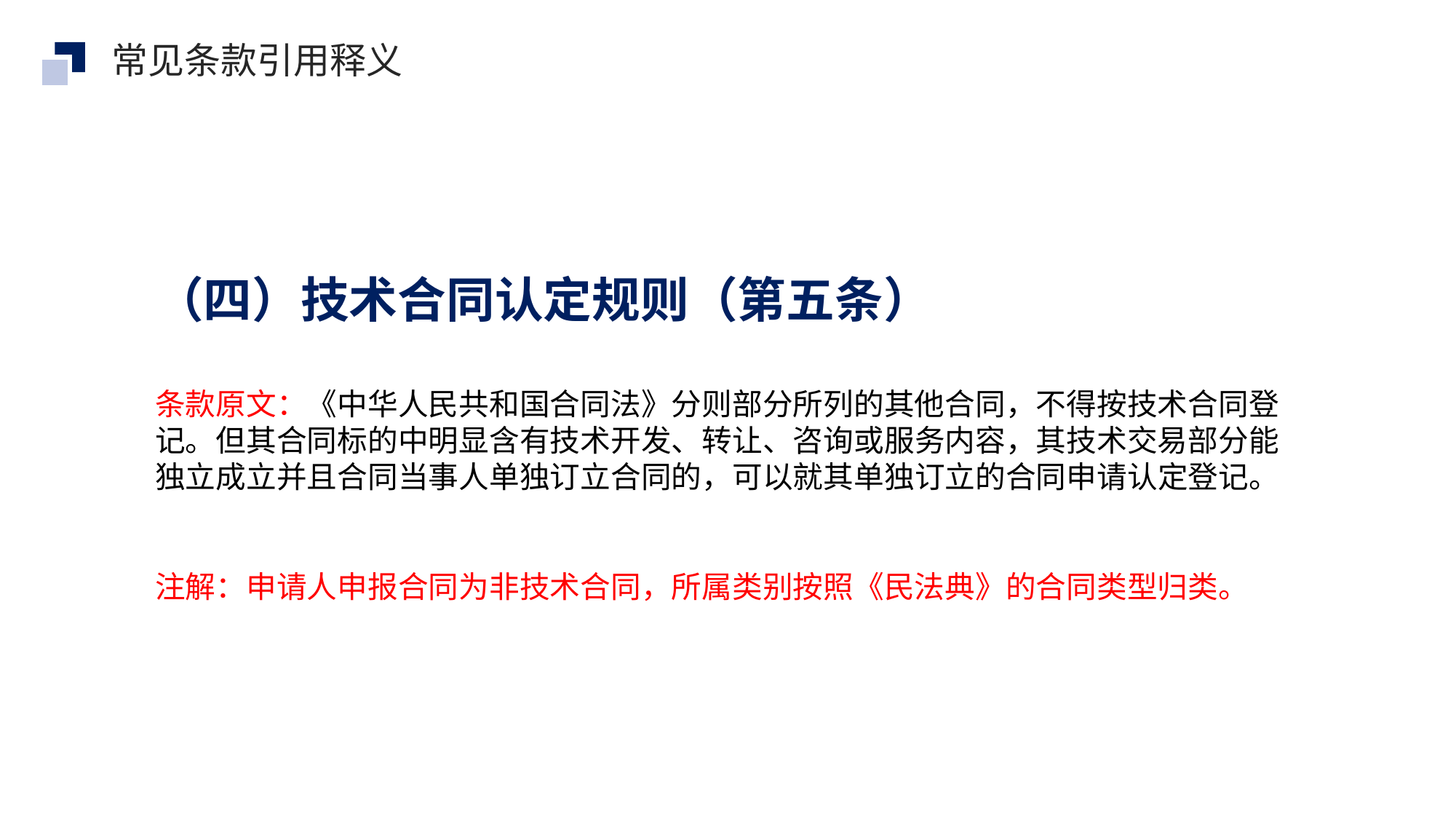

常见条款引用释义

（四）技术合同认定规则（第五条）

条款原文：《中华人民共和国合同法》分则部分所列的其他合同，不得按技术合同登记。但其合同标的中明显含有技术开发、转让、咨询或服务内容，其技术交易部分能独立成立并且合同当事人单独订立合同的，可以就其单独订立的合同申请认定登记。

注解：申请人申报合同为非技术合同，所属类别按照《民法典》的合同类型归类。